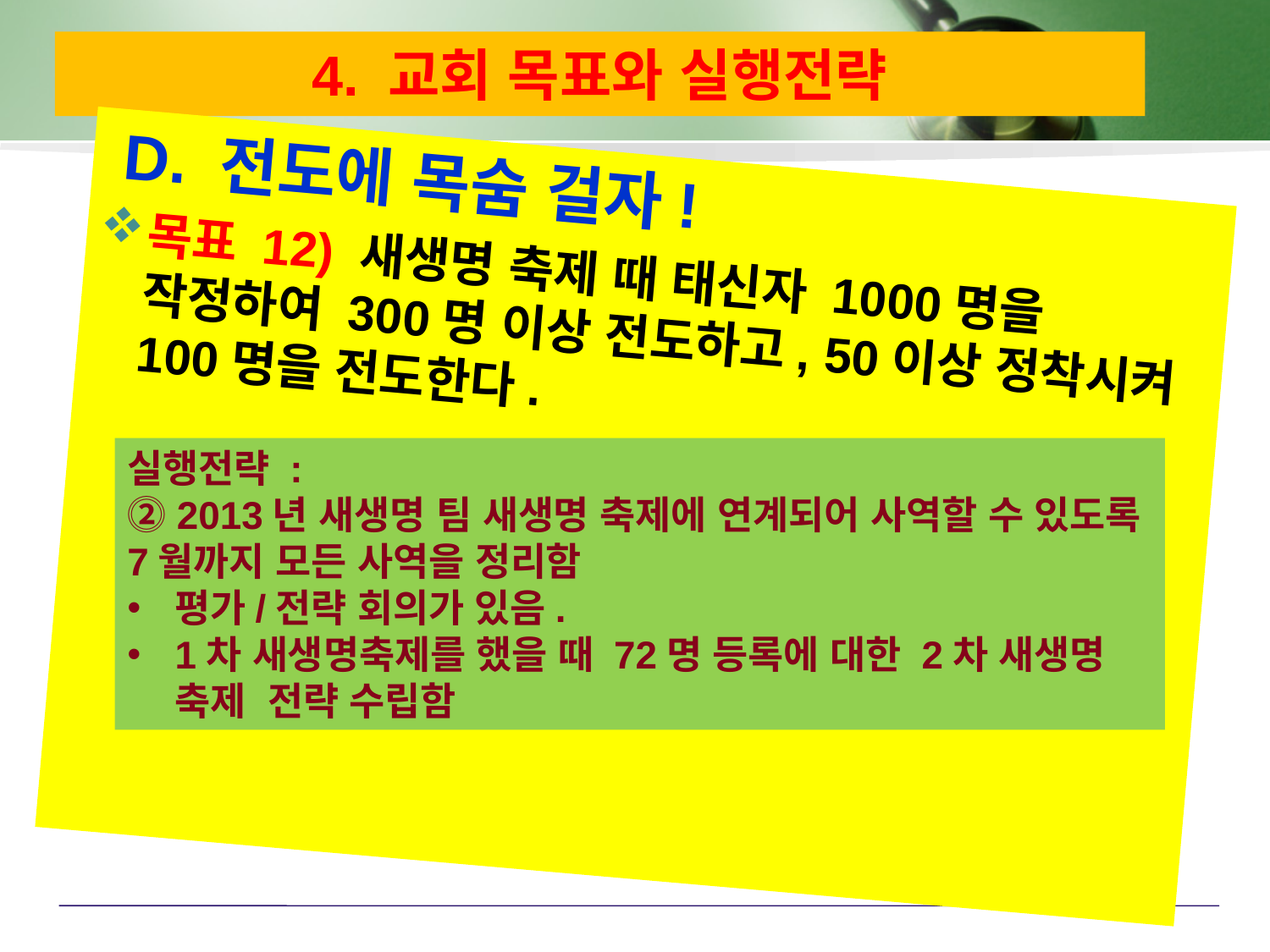

# 4. 교회 목표와 실행전략
 D. 전도에 목숨 걸자!
목표 12) 새생명 축제 때 태신자 1000명을 작정하여 300명 이상 전도하고, 50이상 정착시켜 100명을 전도한다.

실행전략 :
⓶ 2013년 새생명 팀 새생명 축제에 연계되어 사역할 수 있도록 7월까지 모든 사역을 정리함
평가/전략 회의가 있음.
1차 새생명축제를 했을 때 72명 등록에 대한 2차 새생명 축제  전략 수립함